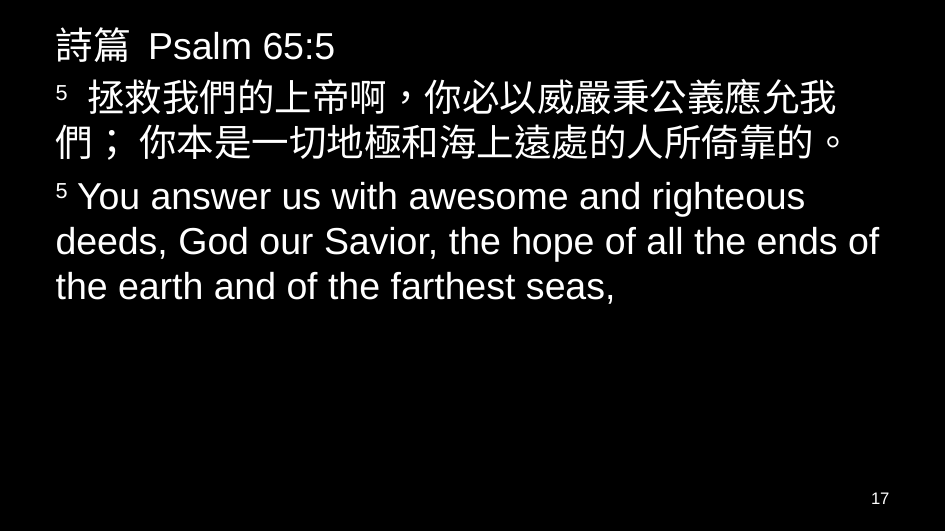

詩篇 Psalm 65:5
5 拯救我們的上帝啊，你必以威嚴秉公義應允我們； 你本是一切地極和海上遠處的人所倚靠的。
5 You answer us with awesome and righteous deeds, God our Savior, the hope of all the ends of the earth and of the farthest seas,

17